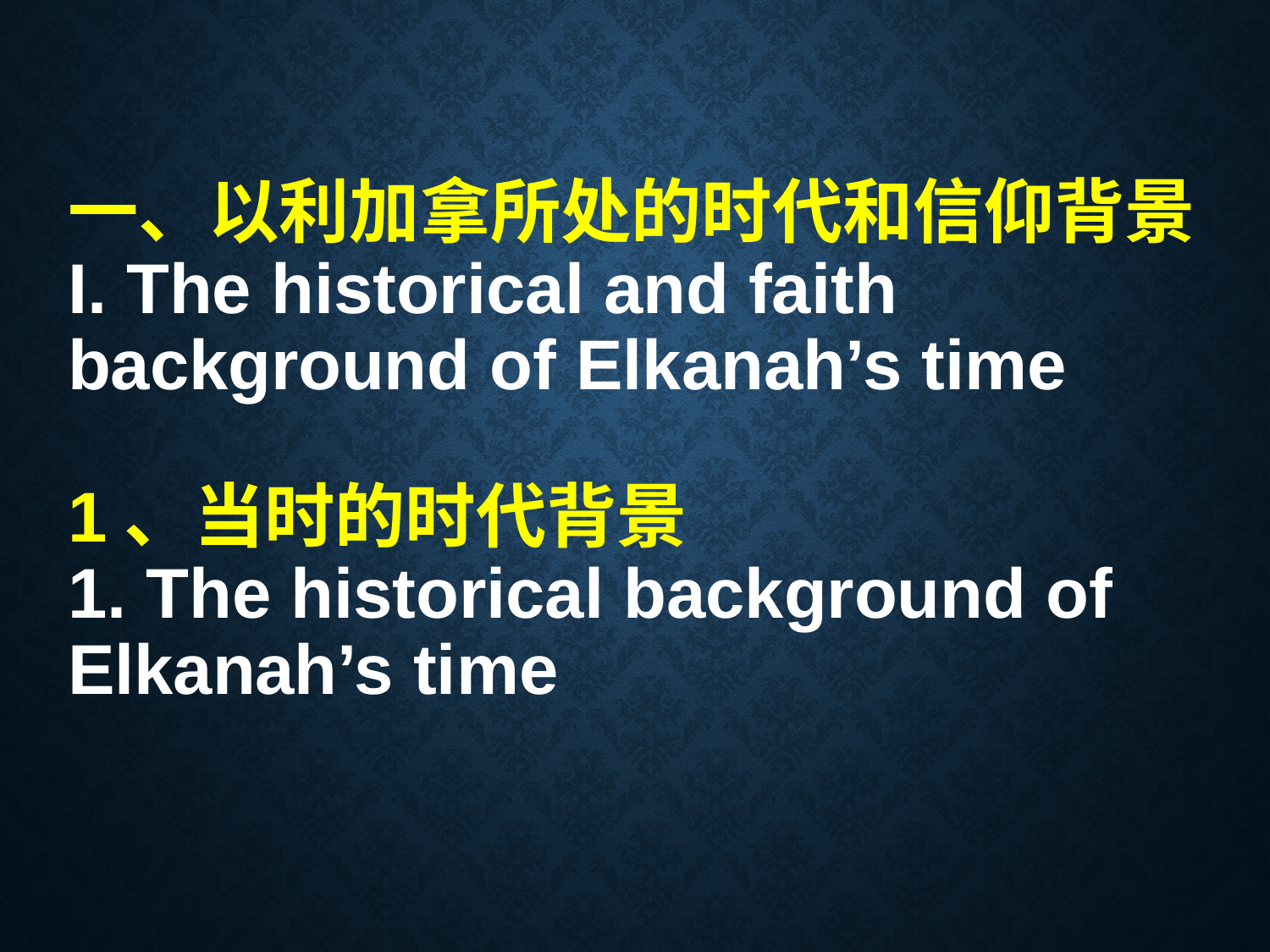

# 一、以利加拿所处的时代和信仰背景 I. The historical and faith background of Elkanah’s time 1、当时的时代背景 1. The historical background of Elkanah’s time